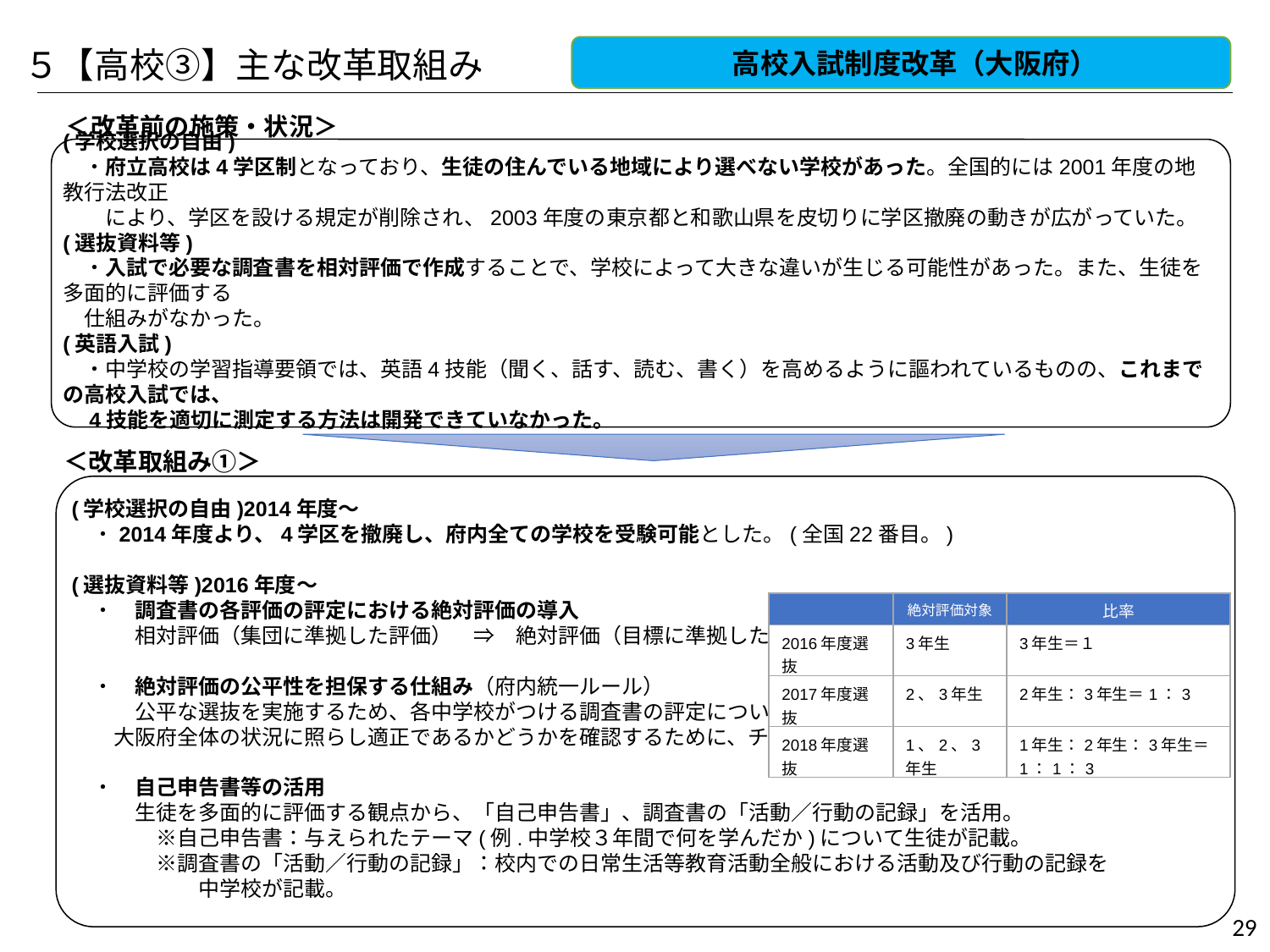

５【高校③】主な改革取組み
　高校入試制度改革（大阪府）
＜改革前の施策・状況＞
(学校選択の自由)
　・府立高校は4学区制となっており、生徒の住んでいる地域により選べない学校があった。全国的には2001年度の地教行法改正
　　により、学区を設ける規定が削除され、2003年度の東京都と和歌山県を皮切りに学区撤廃の動きが広がっていた。
(選抜資料等)
　・入試で必要な調査書を相対評価で作成することで、学校によって大きな違いが生じる可能性があった。また、生徒を多面的に評価する
　仕組みがなかった。
(英語入試)
　・中学校の学習指導要領では、英語4技能（聞く、話す、読む、書く）を高めるように謳われているものの、これまでの高校入試では、
　4技能を適切に測定する方法は開発できていなかった。

＜改革取組み①＞

(学校選択の自由)2014年度～
　・2014年度より、4学区を撤廃し、府内全ての学校を受験可能とした。(全国22番目。)

(選抜資料等)2016年度～
　・　調査書の各評価の評定における絶対評価の導入
　　　相対評価（集団に準拠した評価）　⇒　絶対評価（目標に準拠した評価）

　・　絶対評価の公平性を担保する仕組み（府内統一ルール）
　　　公平な選抜を実施するため、各中学校がつける調査書の評定について、
　　大阪府全体の状況に照らし適正であるかどうかを確認するために、チャレンジテストの点数を活用。

　・　自己申告書等の活用
　　　生徒を多面的に評価する観点から、「自己申告書」、調査書の「活動／行動の記録」を活用。
　　　　※自己申告書：与えられたテーマ(例.中学校３年間で何を学んだか)について生徒が記載。
　　　　※調査書の「活動／行動の記録」：校内での日常生活等教育活動全般における活動及び行動の記録を
　　　　　　中学校が記載。
|  | 絶対評価対象 | 比率 |
| --- | --- | --- |
| 2016年度選抜 | 3年生 | 3年生＝１ |
| 2017年度選抜 | 2、3年生 | 2年生：3年生＝1：3 |
| 2018年度選抜 | 1、2、3年生 | 1年生：2年生：3年生＝1：1：3 |
29